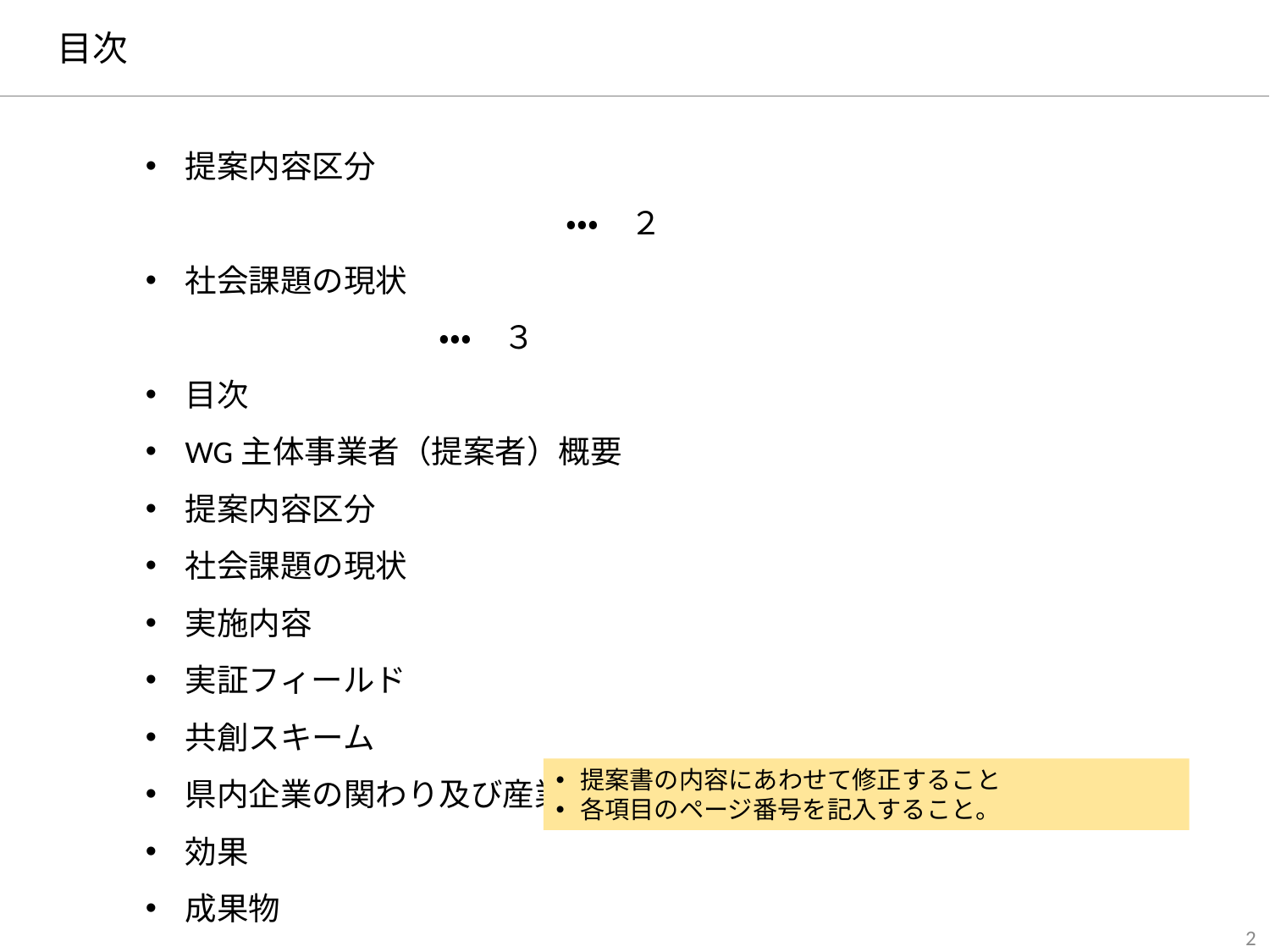

# 目次
提案内容区分									・・・　２
社会課題の現状								・・・　３
目次
WG主体事業者（提案者）概要
提案内容区分
社会課題の現状
実施内容
実証フィールド
共創スキーム
県内企業の関わり及び産業振興
効果
成果物
スケジュール
WG業務見積
提案書の内容にあわせて修正すること
各項目のページ番号を記入すること。
2